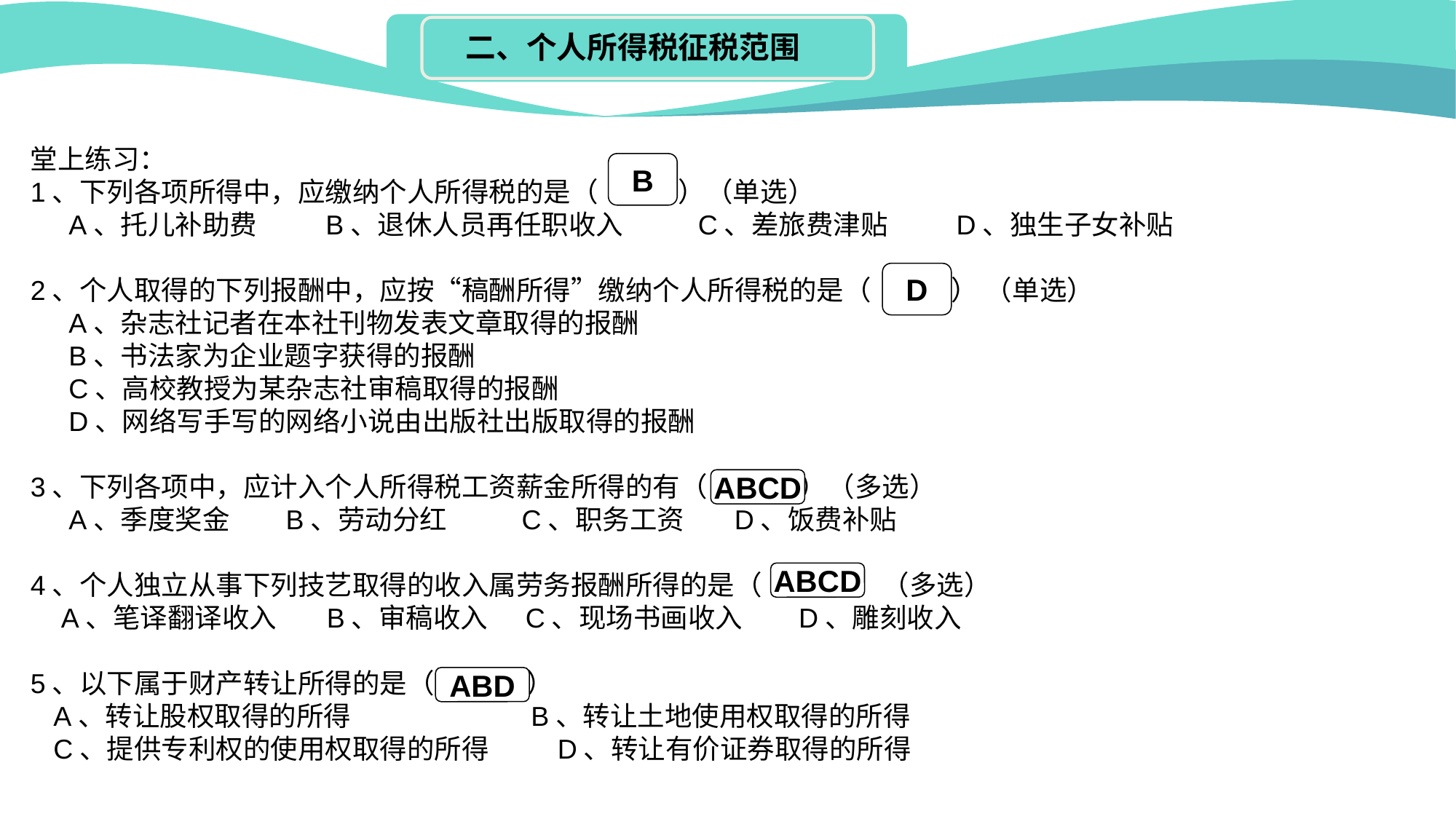

二、个人所得税征税范围
堂上练习：
1、下列各项所得中，应缴纳个人所得税的是（             ）（单选）
     A、托儿补助费          B、退休人员再任职收入           C、差旅费津贴          D、独生子女补贴

2、个人取得的下列报酬中，应按“稿酬所得”缴纳个人所得税的是（             ） （单选）
     A、杂志社记者在本社刊物发表文章取得的报酬
     B、书法家为企业题字获得的报酬
     C、高校教授为某杂志社审稿取得的报酬
     D、网络写手写的网络小说由出版社出版取得的报酬

3、下列各项中，应计入个人所得税工资薪金所得的有（               ）（多选）
     A、季度奖金        B、劳动分红           C、职务工资       D、饭费补贴

4、个人独立从事下列技艺取得的收入属劳务报酬所得的是（               ）（多选）
    A、笔译翻译收入       B、审稿收入     C、现场书画收入        D、雕刻收入

5、以下属于财产转让所得的是（               ）
   A、转让股权取得的所得                            B、转让土地使用权取得的所得
   C、提供专利权的使用权取得的所得          D、转让有价证券取得的所得
B
D
ABCD
ABCD
ABD